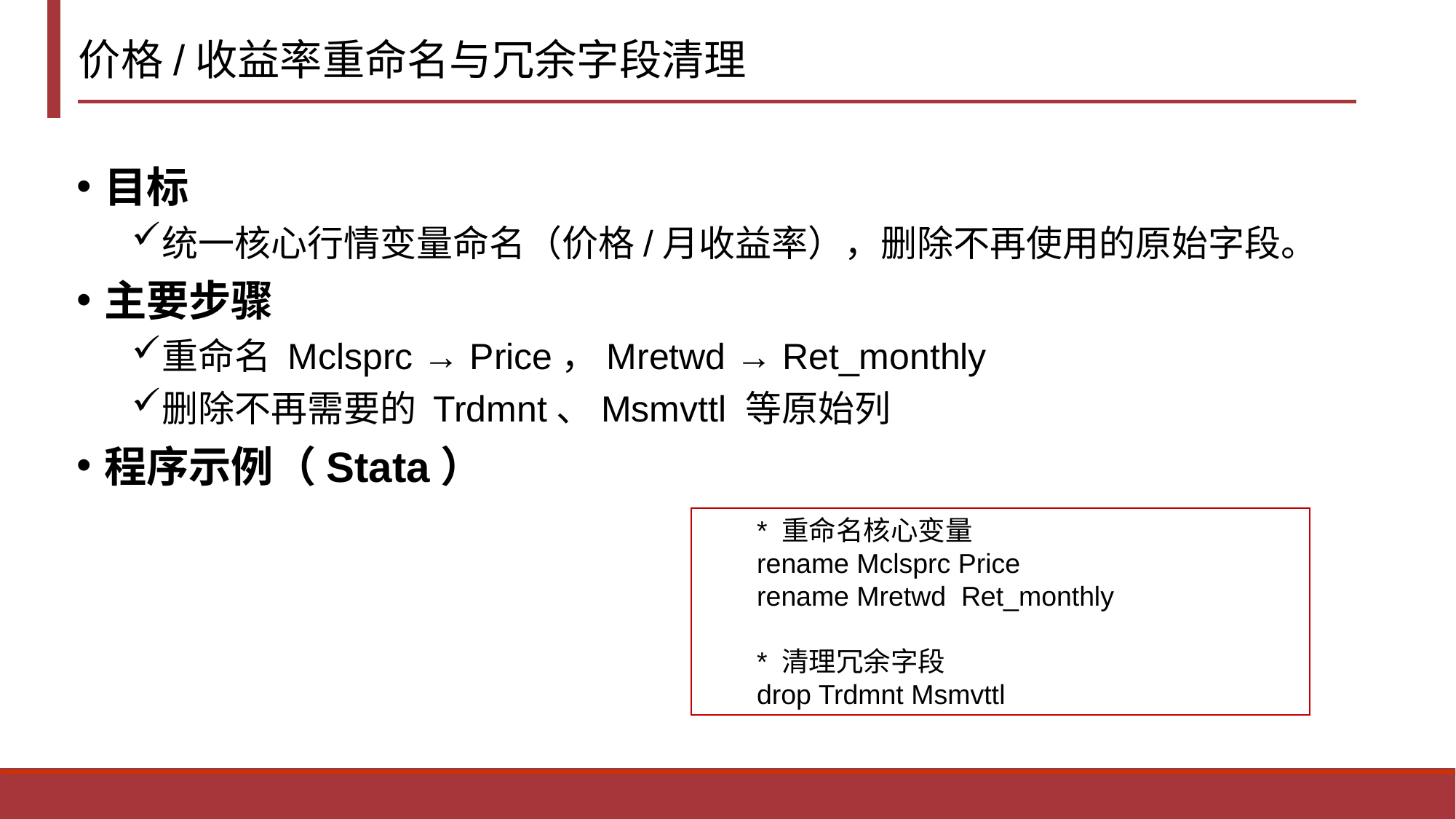

# 价格/收益率重命名与冗余字段清理
目标
统一核心行情变量命名（价格/月收益率），删除不再使用的原始字段。
主要步骤
重命名 Mclsprc → Price，Mretwd → Ret_monthly
删除不再需要的 Trdmnt、Msmvttl 等原始列
程序示例（Stata）

* 重命名核心变量
rename Mclsprc Price
rename Mretwd  Ret_monthly

* 清理冗余字段
drop Trdmnt Msmvttl